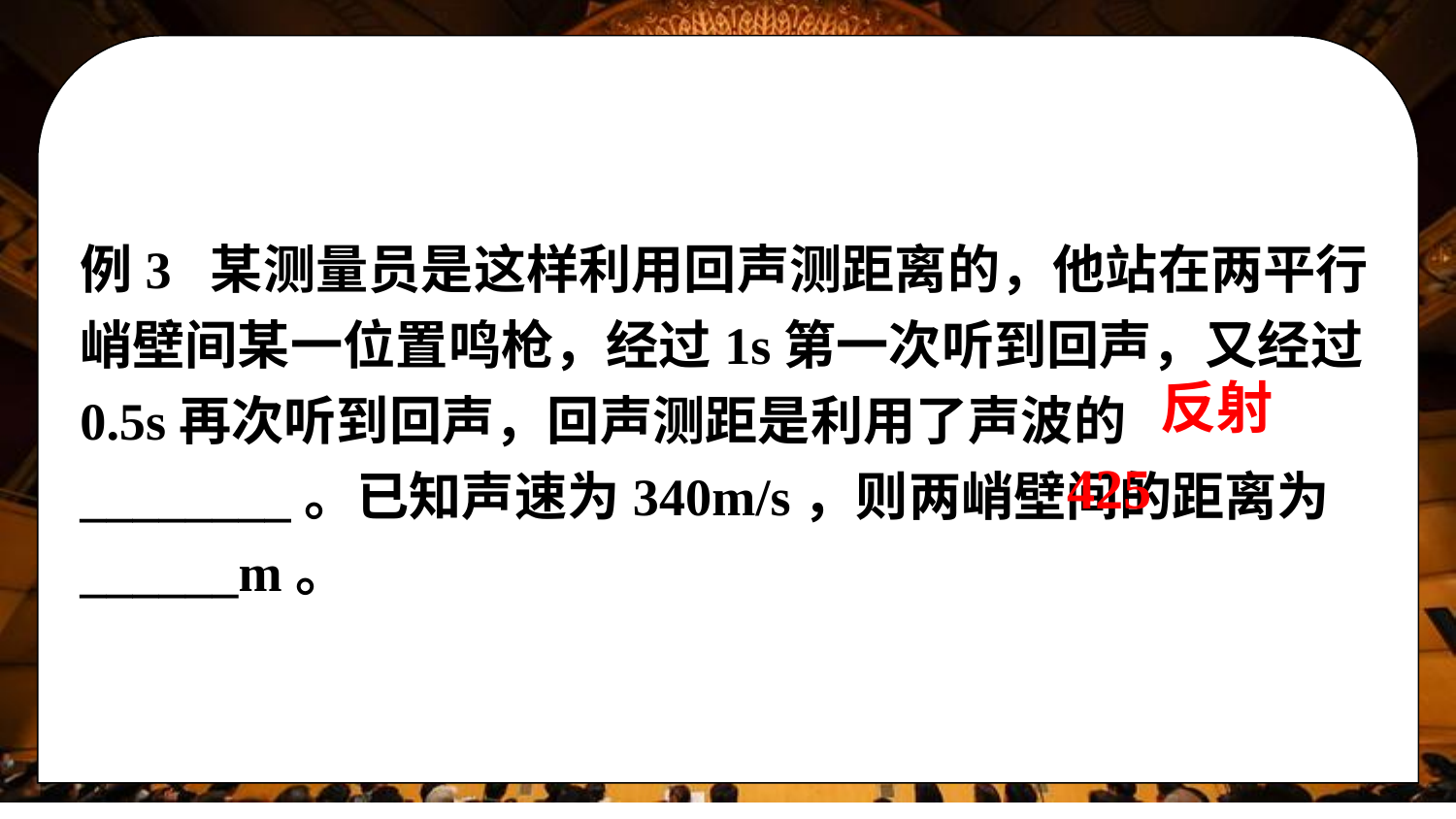

例3  某测量员是这样利用回声测距离的，他站在两平行峭壁间某一位置鸣枪，经过1s第一次听到回声，又经过0.5s再次听到回声，回声测距是利用了声波的________。已知声速为340m/s，则两峭壁间的距离为______m。
反射
425